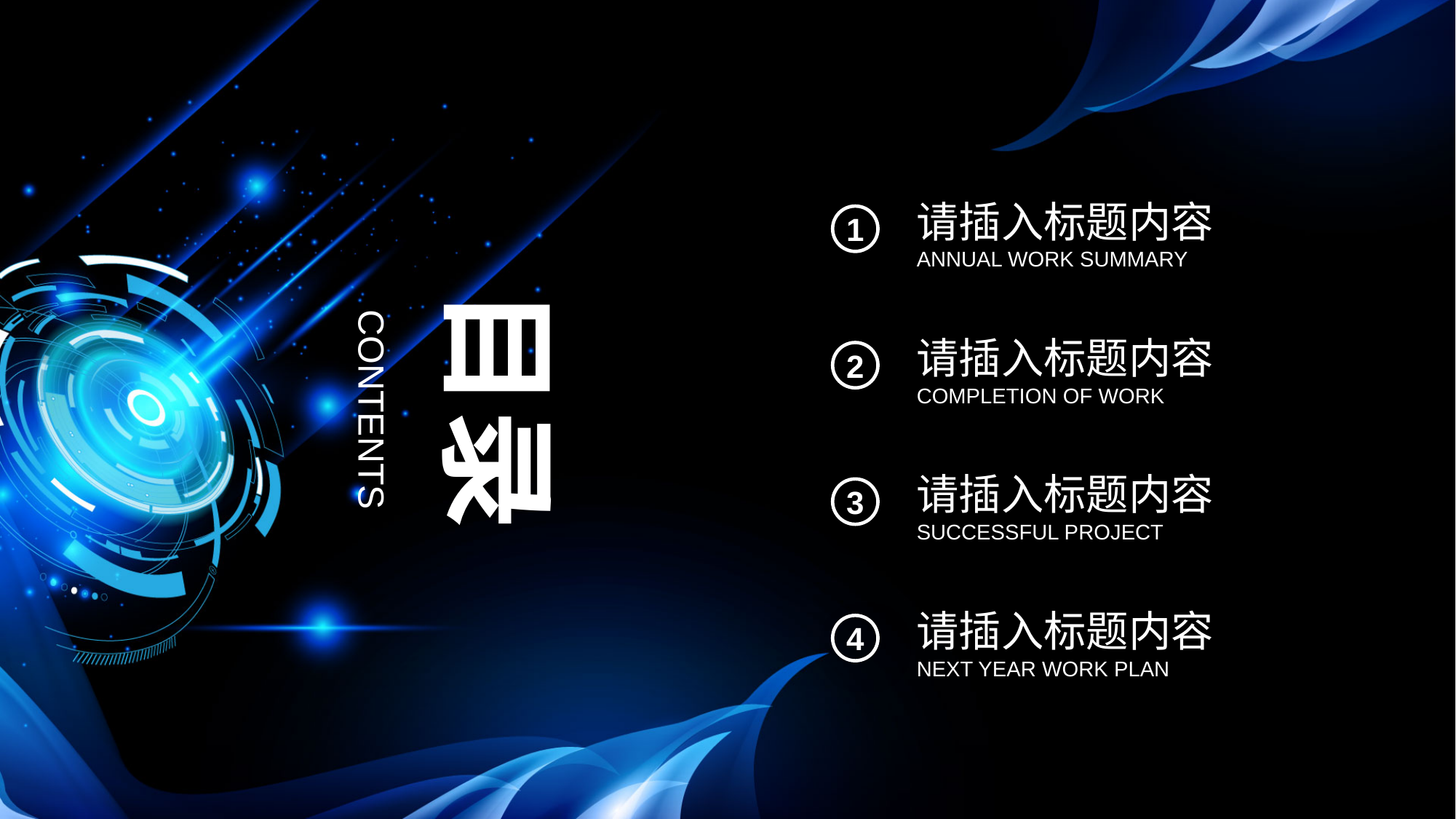

目录
CONTENTS
请插入标题内容
ANNUAL WORK SUMMARY
1
请插入标题内容
COMPLETION OF WORK
2
请插入标题内容
SUCCESSFUL PROJECT
3
请插入标题内容
NEXT YEAR WORK PLAN
4